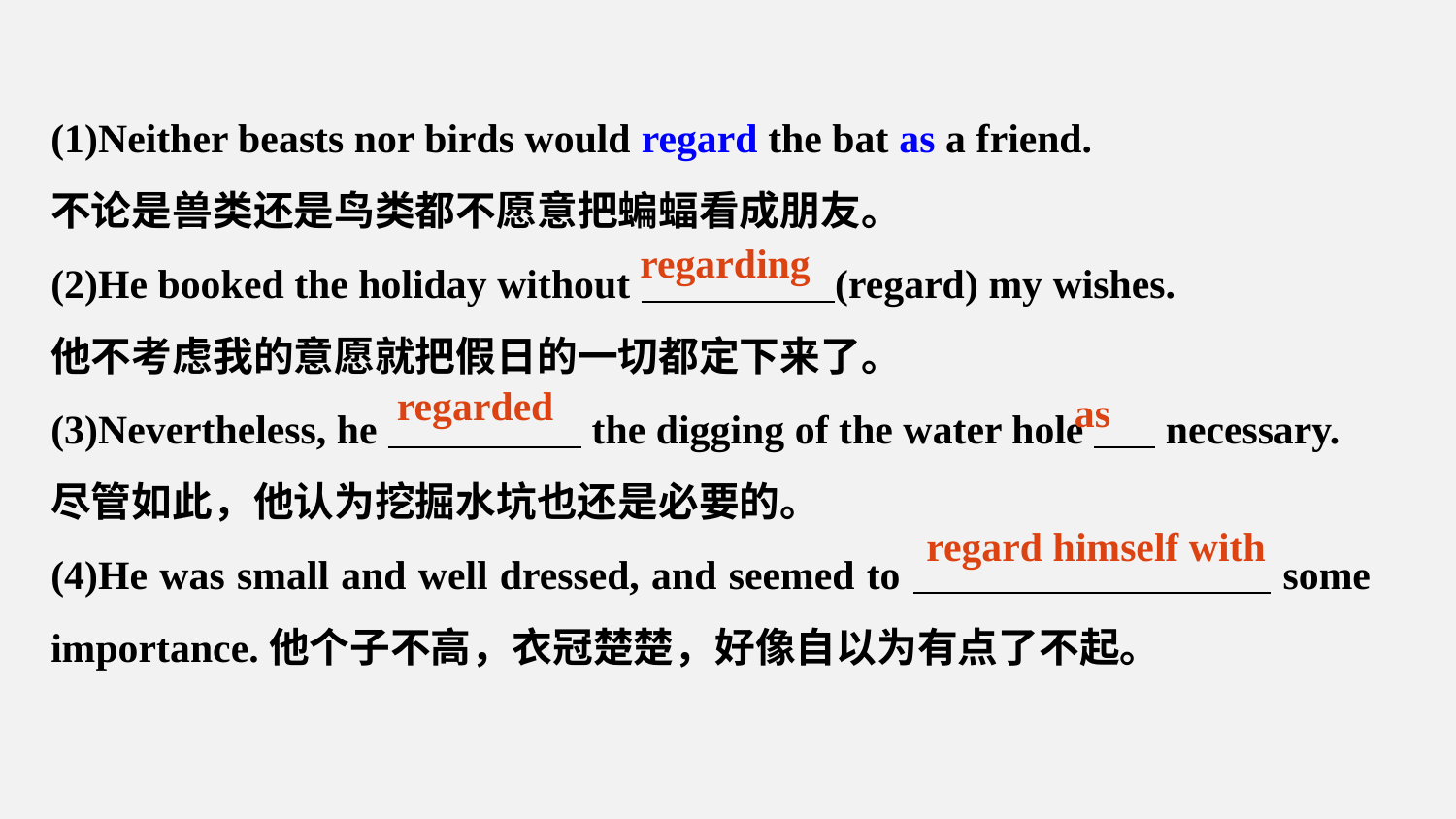

(1)Neither beasts nor birds would regard the bat as a friend.
不论是兽类还是鸟类都不愿意把蝙蝠看成朋友。
(2)He booked the holiday without                    (regard) my wishes.
他不考虑我的意愿就把假日的一切都定下来了。
(3)Nevertheless, he                     the digging of the water hole        necessary.
尽管如此，他认为挖掘水坑也还是必要的。
(4)He was small and well dressed, and seemed to                                some importance.他个子不高，衣冠楚楚，好像自以为有点了不起。
regarding
regarded
as
regard himself with